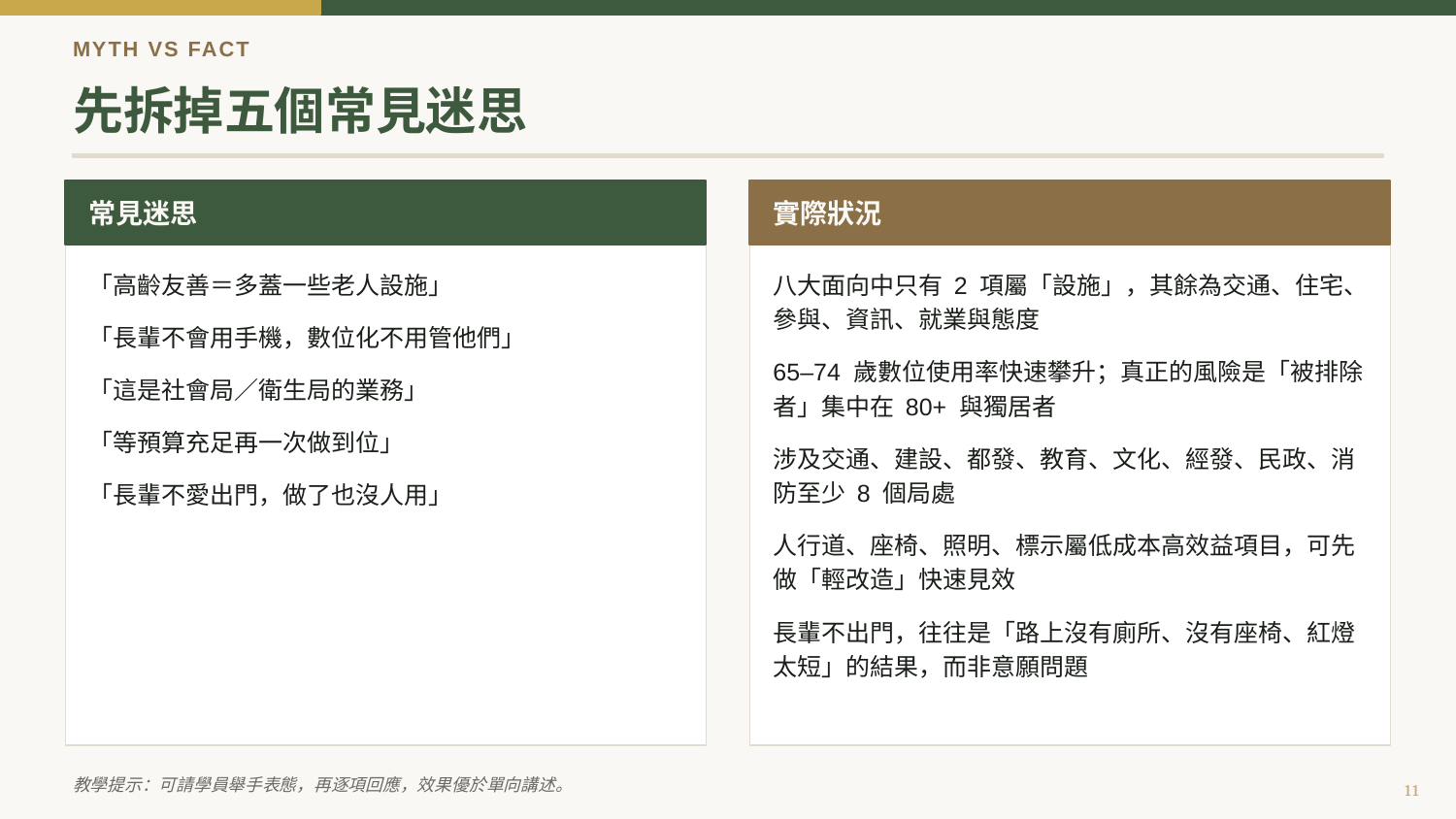

MYTH VS FACT
先拆掉五個常見迷思

常見迷思

實際狀況
「高齡友善＝多蓋一些老人設施」
「長輩不會用手機，數位化不用管他們」
「這是社會局／衛生局的業務」
「等預算充足再一次做到位」
「長輩不愛出門，做了也沒人用」
八大面向中只有 2 項屬「設施」，其餘為交通、住宅、參與、資訊、就業與態度
65–74 歲數位使用率快速攀升；真正的風險是「被排除者」集中在 80+ 與獨居者
涉及交通、建設、都發、教育、文化、經發、民政、消防至少 8 個局處
人行道、座椅、照明、標示屬低成本高效益項目，可先做「輕改造」快速見效
長輩不出門，往往是「路上沒有廁所、沒有座椅、紅燈太短」的結果，而非意願問題
教學提示：可請學員舉手表態，再逐項回應，效果優於單向講述。
11